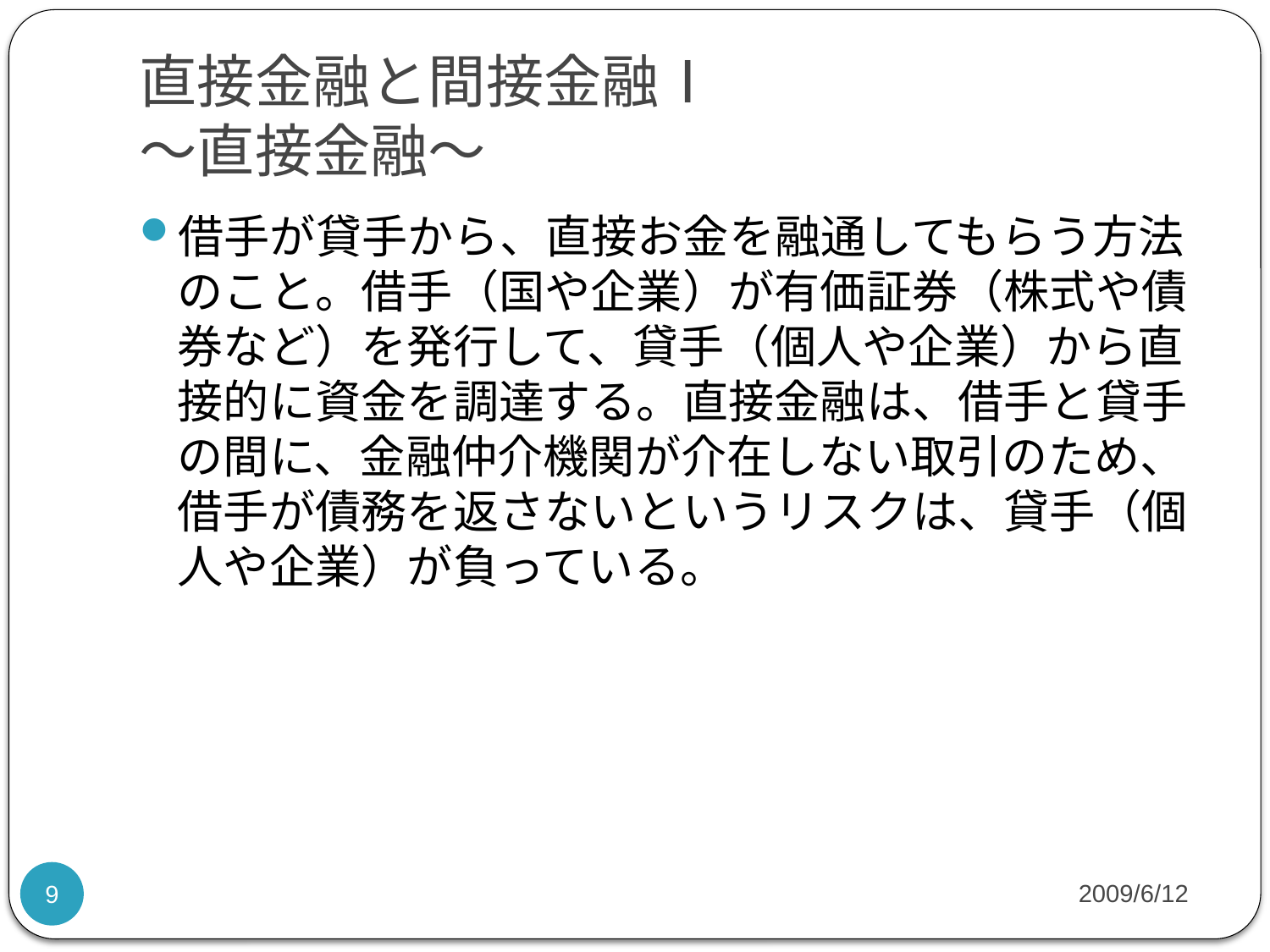

# 直接金融と間接金融Ⅰ ～直接金融～
借手が貸手から、直接お金を融通してもらう方法のこと。借手（国や企業）が有価証券（株式や債券など）を発行して、貸手（個人や企業）から直接的に資金を調達する。直接金融は、借手と貸手の間に、金融仲介機関が介在しない取引のため、借手が債務を返さないというリスクは、貸手（個人や企業）が負っている。

2009/6/12
9